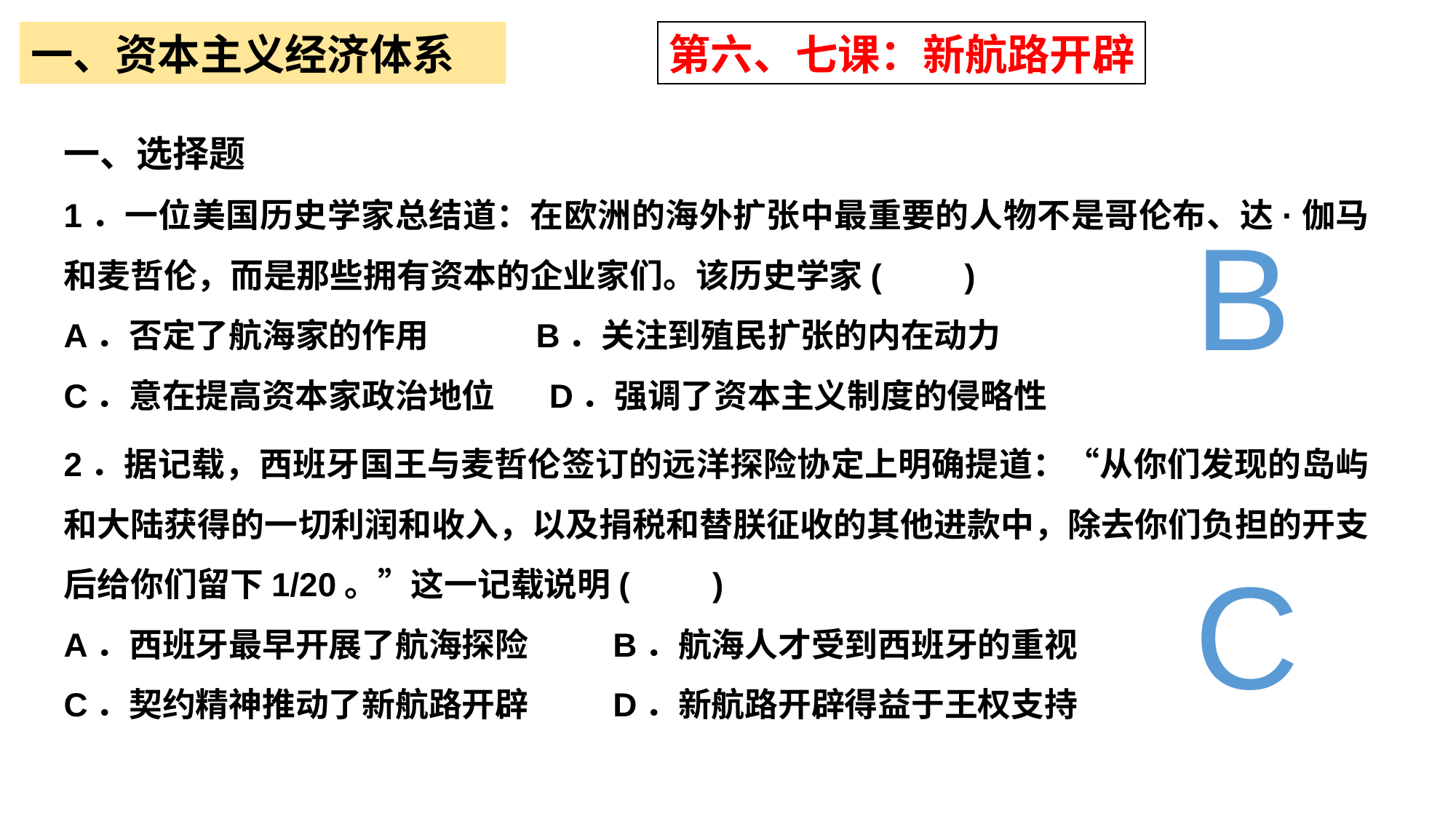

一、资本主义经济体系
第六、七课：新航路开辟
一、选择题
1．一位美国历史学家总结道：在欧洲的海外扩张中最重要的人物不是哥伦布、达·伽马和麦哲伦，而是那些拥有资本的企业家们。该历史学家(　　)
A．否定了航海家的作用             B．关注到殖民扩张的内在动力
C．意在提高资本家政治地位      D．强调了资本主义制度的侵略性
2．据记载，西班牙国王与麦哲伦签订的远洋探险协定上明确提道：“从你们发现的岛屿和大陆获得的一切利润和收入，以及捐税和替朕征收的其他进款中，除去你们负担的开支后给你们留下1/20。”这一记载说明(　　)
A．西班牙最早开展了航海探险          B．航海人才受到西班牙的重视
C．契约精神推动了新航路开辟          D．新航路开辟得益于王权支持
B
C